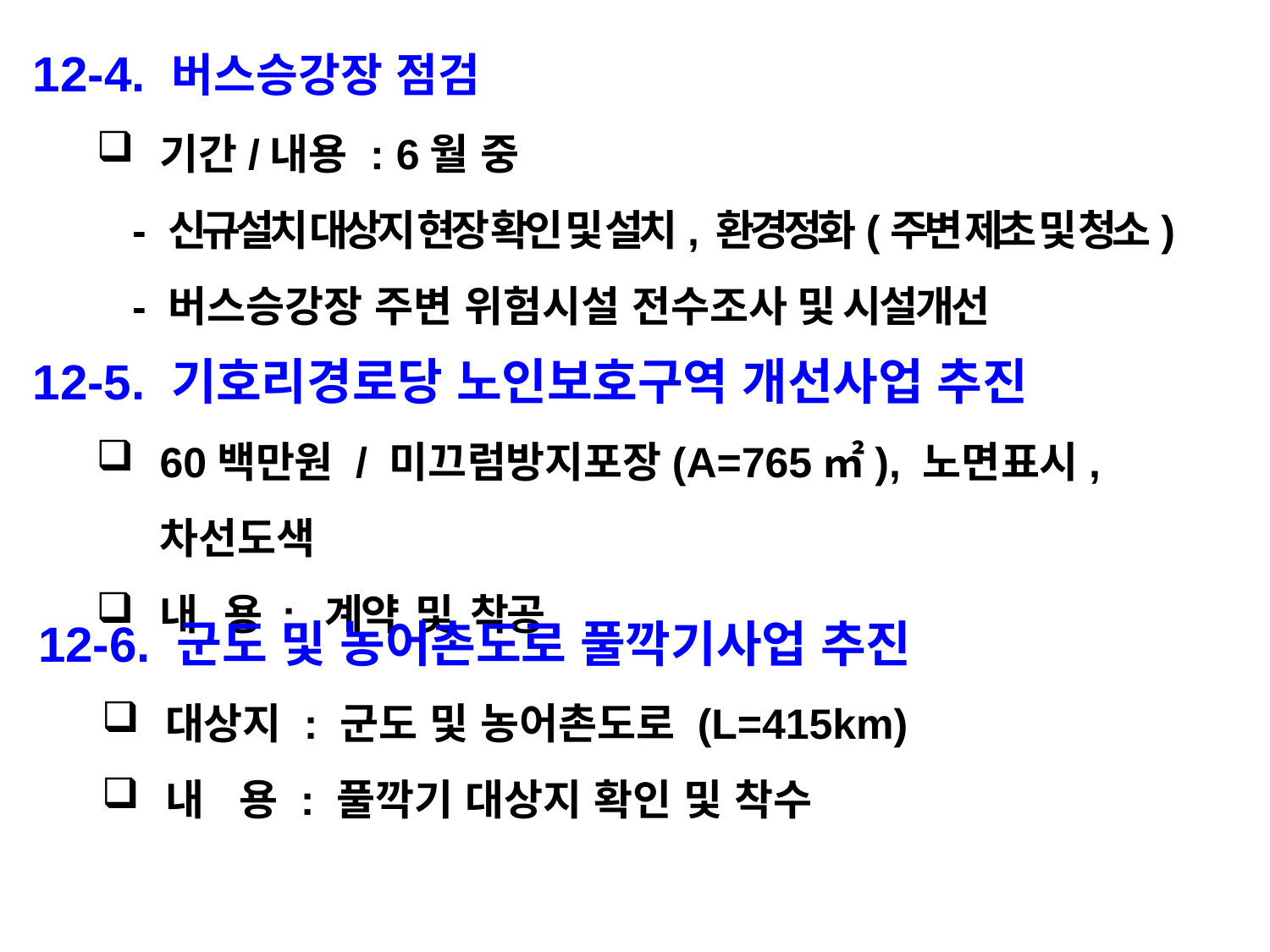

12-4. 버스승강장 점검
기간/내용 : 6월 중
   - 신규설치 대상지 현장 확인 및 설치, 환경정화(주변 제초 및 청소)
   - 버스승강장 주변 위험시설 전수조사 및 시설개선

12-5. 기호리경로당 노인보호구역 개선사업 추진
60백만원 / 미끄럼방지포장(A=765㎡), 노면표시, 차선도색
내   용 :  계약  및  착공

12-6. 군도 및 농어촌도로 풀깍기사업 추진
대상지 : 군도 및 농어촌도로 (L=415km)
내   용 : 풀깍기 대상지 확인 및 착수